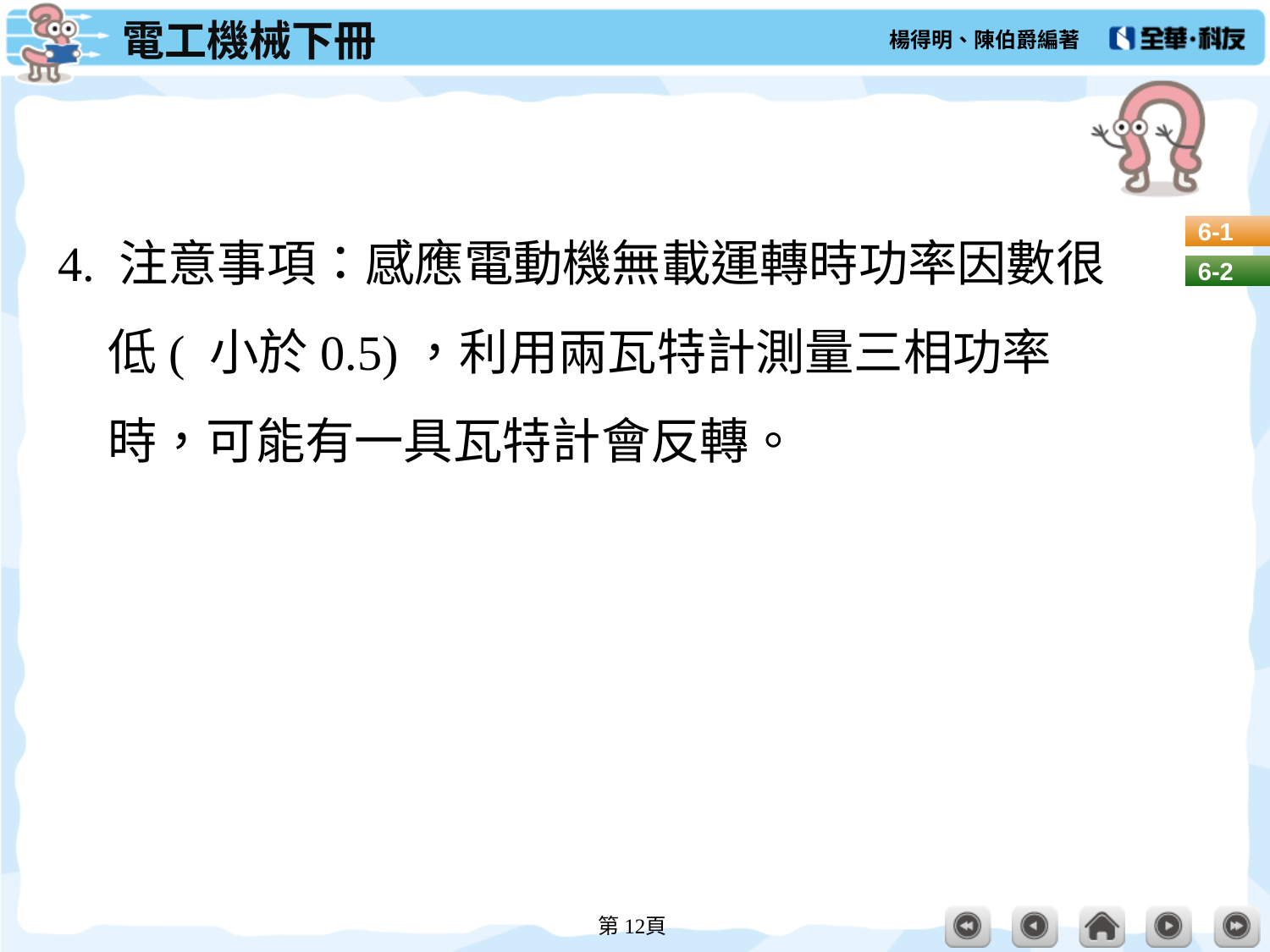

#
4. 注意事項：感應電動機無載運轉時功率因數很低( 小於0.5)，利用兩瓦特計測量三相功率時，可能有一具瓦特計會反轉。